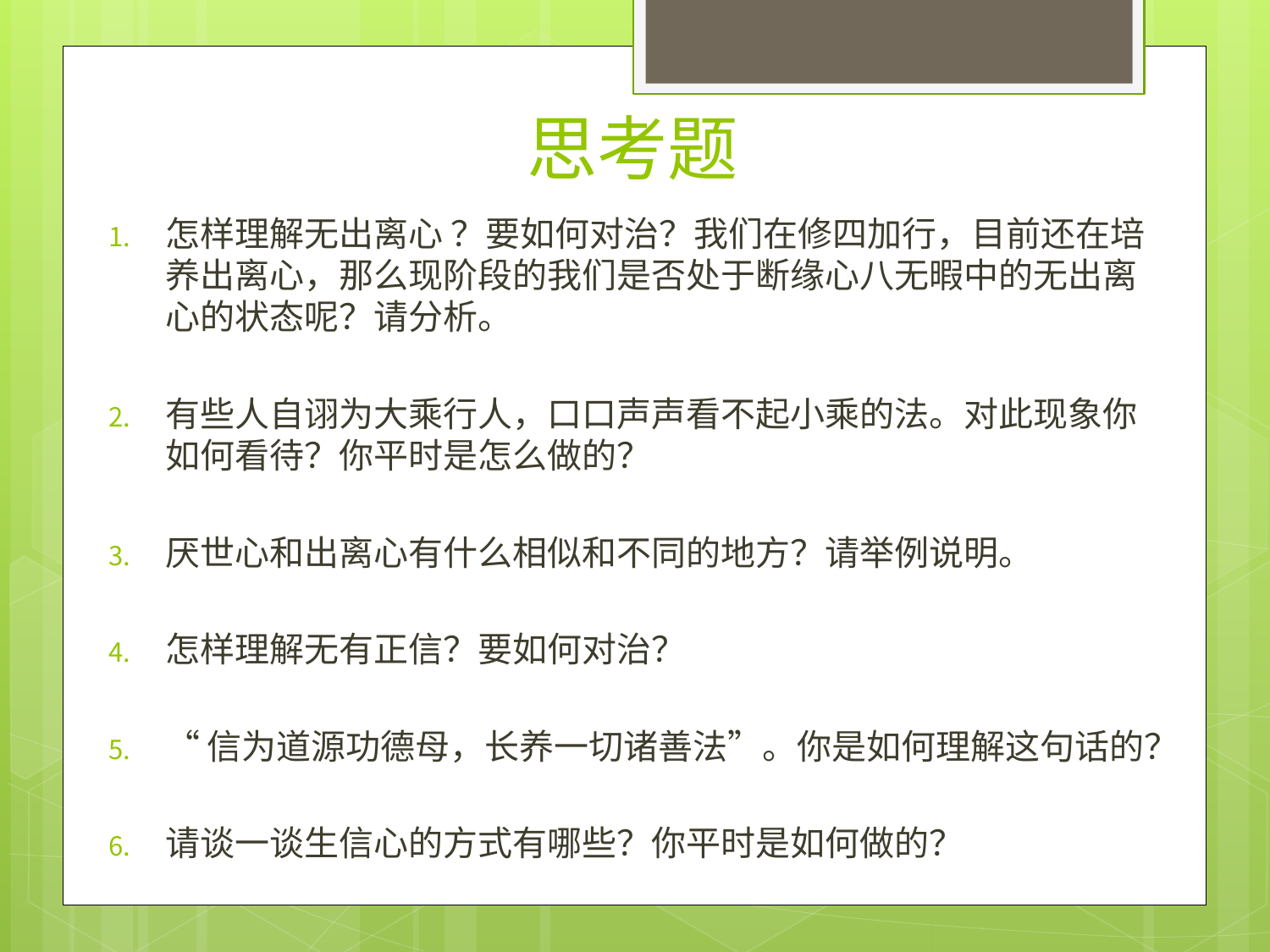

# 思考题

怎样理解无出离心 ？要如何对治？我们在修四加行，目前还在培养出离心，那么现阶段的我们是否处于断缘心八无暇中的无出离心的状态呢？请分析。

有些人自诩为大乘行人，口口声声看不起小乘的法。对此现象你如何看待？你平时是怎么做的？

厌世心和出离心有什么相似和不同的地方？请举例说明。

怎样理解无有正信？要如何对治？

“信为道源功德母，长养一切诸善法”。你是如何理解这句话的？

请谈一谈生信心的方式有哪些？你平时是如何做的？